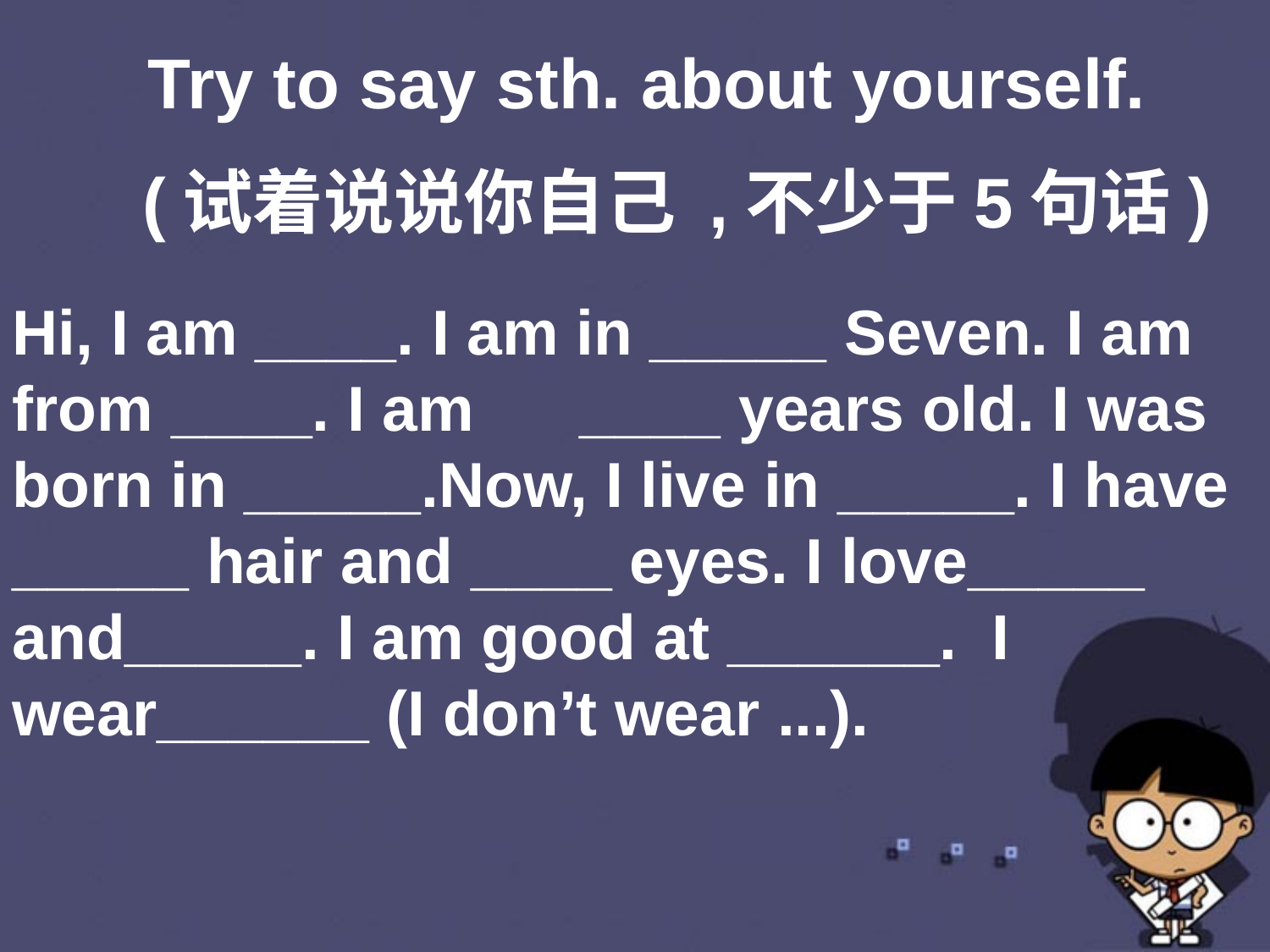

Try to say sth. about yourself.
    (试着说说你自己 ,不少于5句话)

Hi, I am ____. I am in _____ Seven. I am from ____. I am      ____ years old. I was born in _____.Now, I live in _____. I have _____ hair and ____ eyes. I love_____ and_____. I am good at ______.  I wear______ (I don’t wear ...).